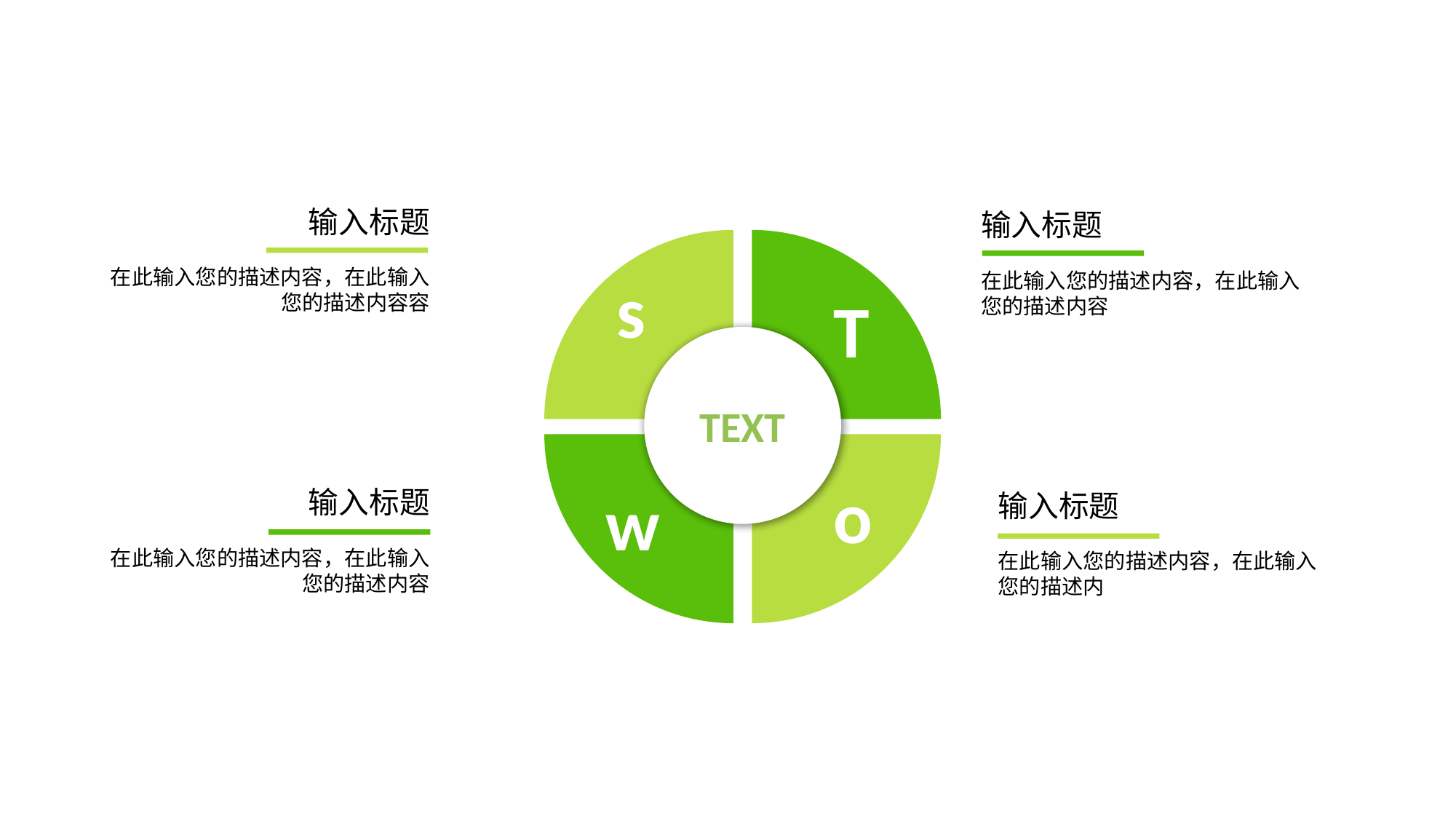

输入标题
输入标题

在此输入您的描述内容，在此输入您的描述内容容
s
在此输入您的描述内容，在此输入您的描述内容
T
TEXT
o
w
输入标题
输入标题

在此输入您的描述内容，在此输入您的描述内容
在此输入您的描述内容，在此输入您的描述内